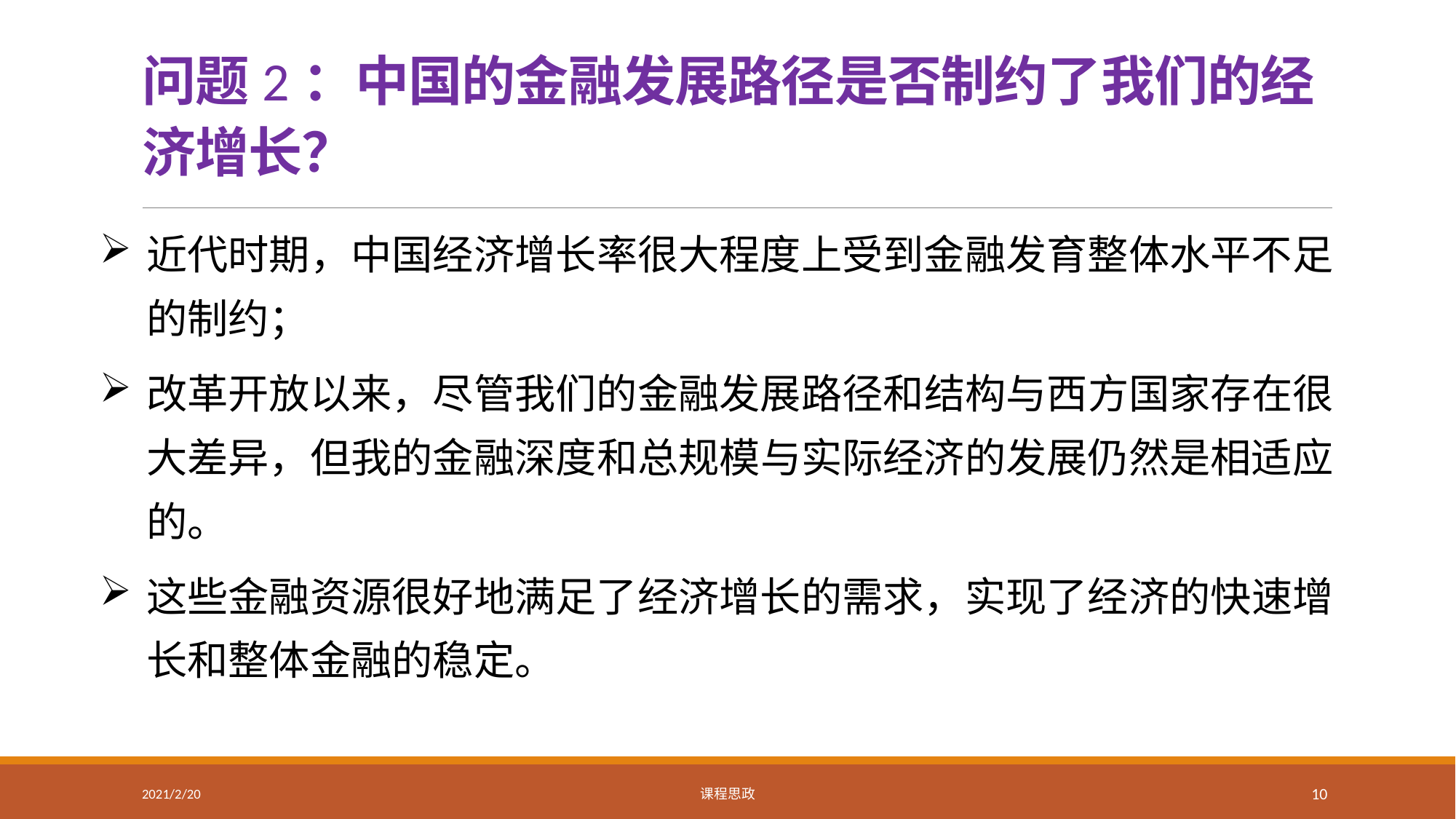

# 问题2：中国的金融发展路径是否制约了我们的经济增长？
近代时期，中国经济增长率很大程度上受到金融发育整体水平不足的制约；
改革开放以来，尽管我们的金融发展路径和结构与西方国家存在很大差异，但我的金融深度和总规模与实际经济的发展仍然是相适应的。
这些金融资源很好地满足了经济增长的需求，实现了经济的快速增长和整体金融的稳定。
2021/2/20
课程思政
10